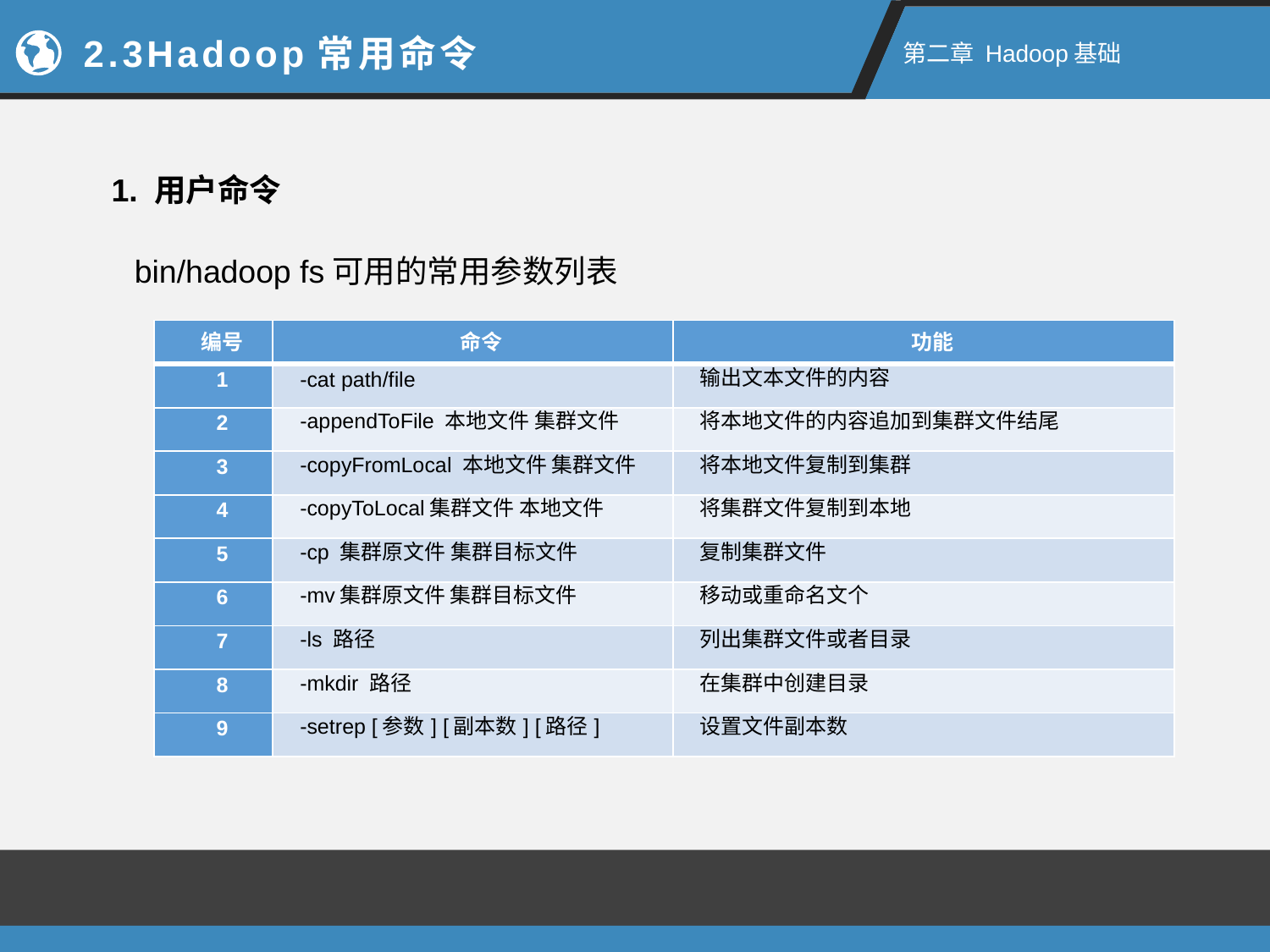

2.3Hadoop常用命令

第二章 Hadoop基础
1. 用户命令
bin/hadoop fs可用的常用参数列表
| 编号 | 命令 | 功能 |
| --- | --- | --- |
| 1 | -cat path/file | 输出文本文件的内容 |
| 2 | -appendToFile 本地文件 集群文件 | 将本地文件的内容追加到集群文件结尾 |
| 3 | -copyFromLocal 本地文件 集群文件 | 将本地文件复制到集群 |
| 4 | -copyToLocal集群文件 本地文件 | 将集群文件复制到本地 |
| 5 | -cp 集群原文件 集群目标文件 | 复制集群文件 |
| 6 | -mv集群原文件 集群目标文件 | 移动或重命名文个 |
| 7 | -ls 路径 | 列出集群文件或者目录 |
| 8 | -mkdir 路径 | 在集群中创建目录 |
| 9 | -setrep [参数] [副本数] [路径] | 设置文件副本数 |